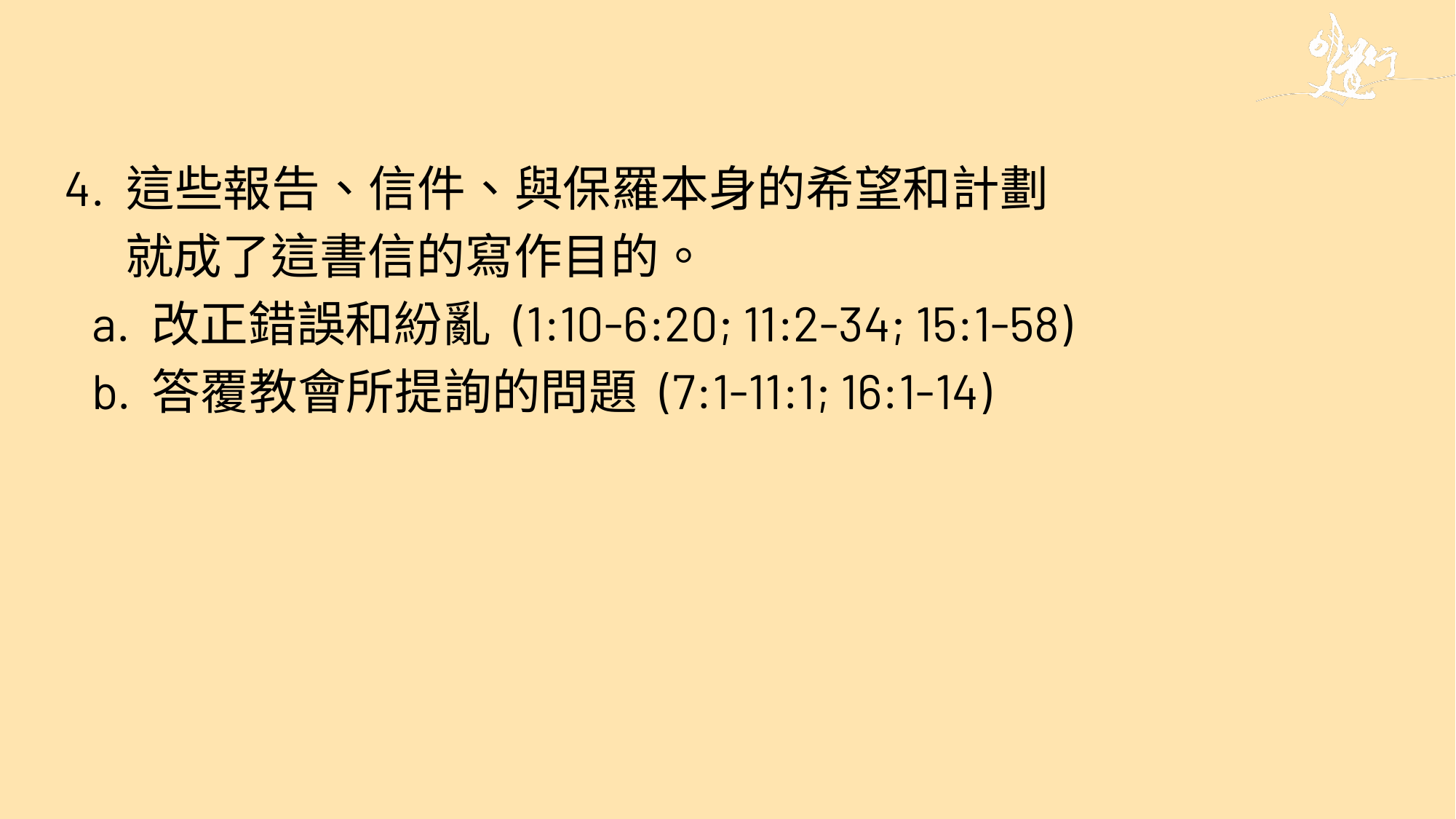

4. 這些報告、信件、與保羅本身的希望和計劃
	  就成了這書信的寫作目的。
	a. 改正錯誤和紛亂 (1:10-6:20; 11:2-34; 15:1-58)
	b. 答覆教會所提詢的問題 (7:1-11:1; 16:1-14)